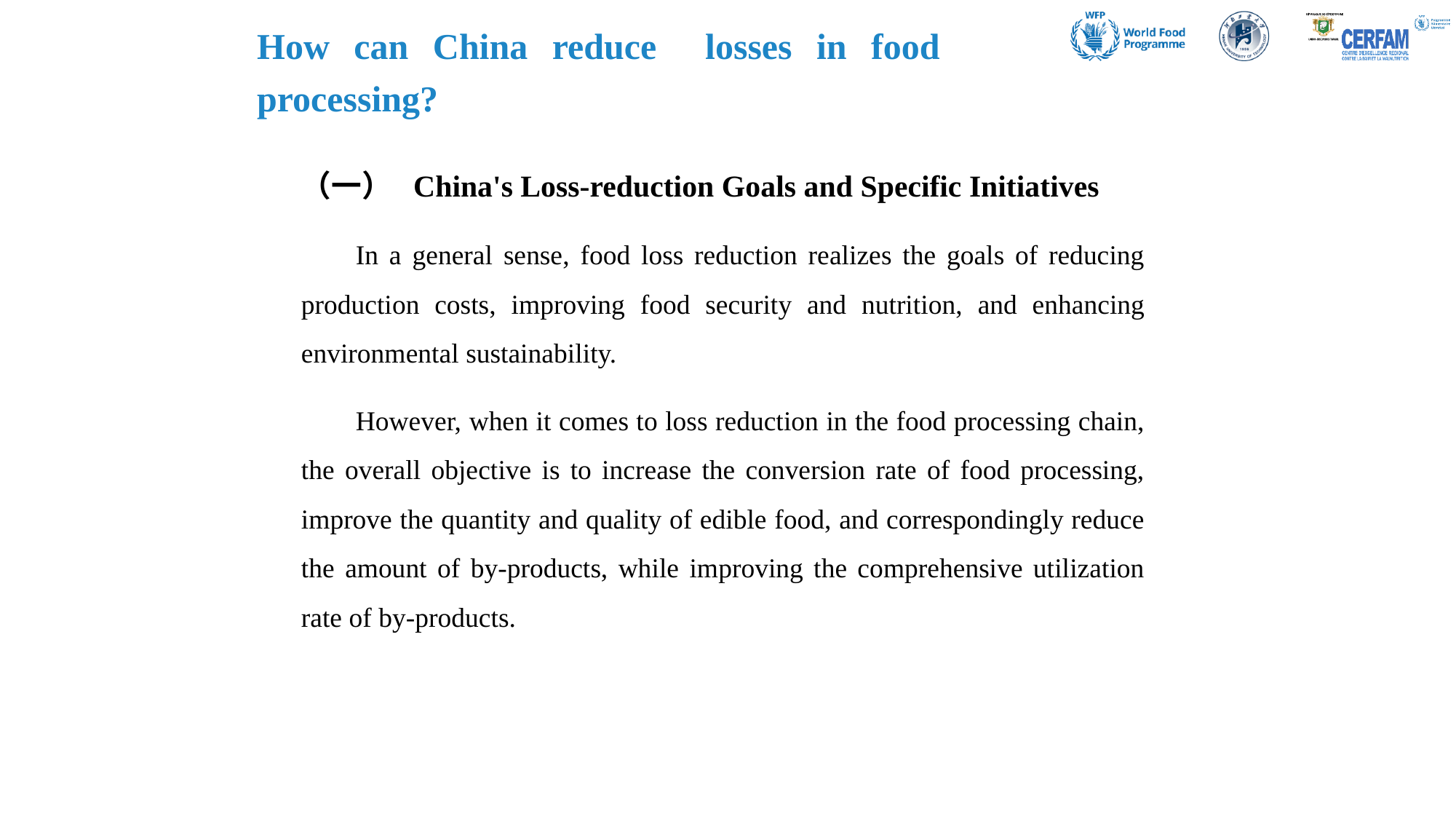

How can China reduce  losses in food processing?
（一）  China's Loss-reduction Goals and Specific Initiatives
In a general sense, food loss reduction realizes the goals of reducing production costs, improving food security and nutrition, and enhancing environmental sustainability.
However, when it comes to loss reduction in the food processing chain, the overall objective is to increase the conversion rate of food processing, improve the quantity and quality of edible food, and correspondingly reduce the amount of by-products, while improving the comprehensive utilization rate of by-products.